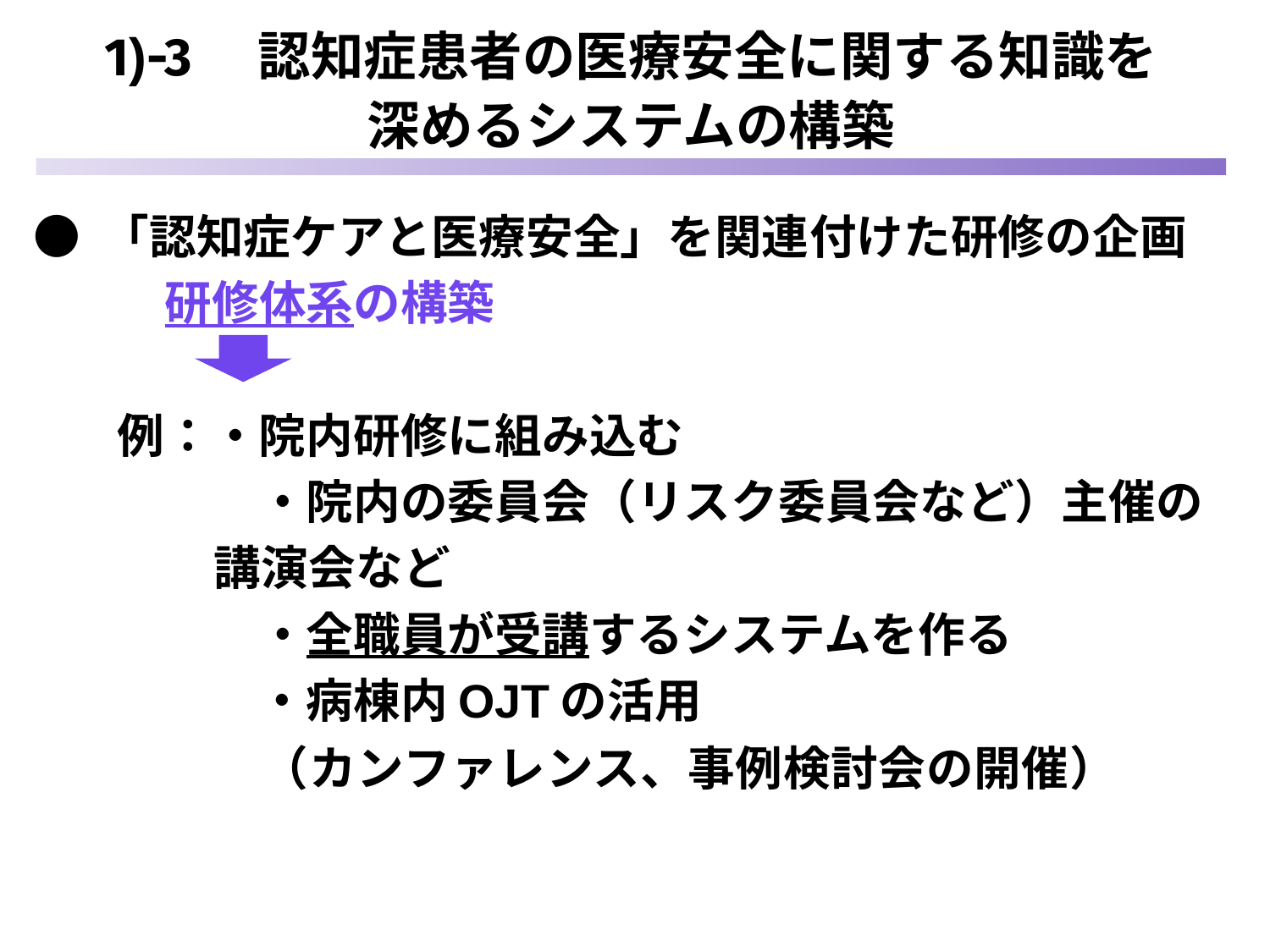

1)-3　認知症患者の医療安全に関する知識を
深めるシステムの構築

 ● 「認知症ケアと医療安全」を関連付けた研修の企画
　　　研修体系の構築

　　例：・院内研修に組み込む
　　　　　・院内の委員会（リスク委員会など）主催の
       　 　講演会など
　　　　　・全職員が受講するシステムを作る
　　　　　・病棟内OJTの活用
　　　　　（カンファレンス、事例検討会の開催）